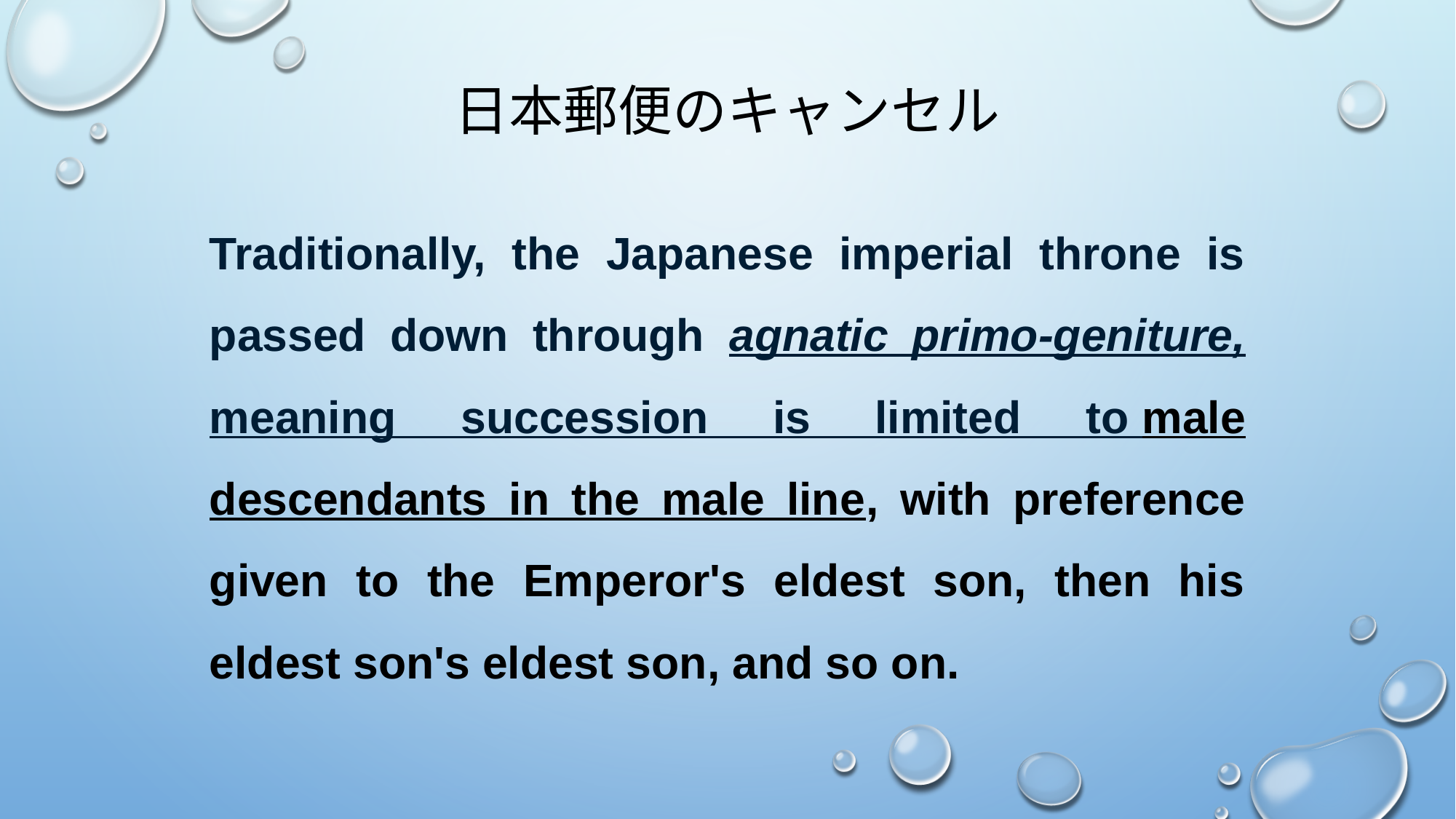

# 日本郵便のキャンセル
Traditionally, the Japanese imperial throne is passed down through agnatic primo-geniture, meaning succession is limited to male descendants in the male line, with preference given to the Emperor's eldest son, then his eldest son's eldest son, and so on.